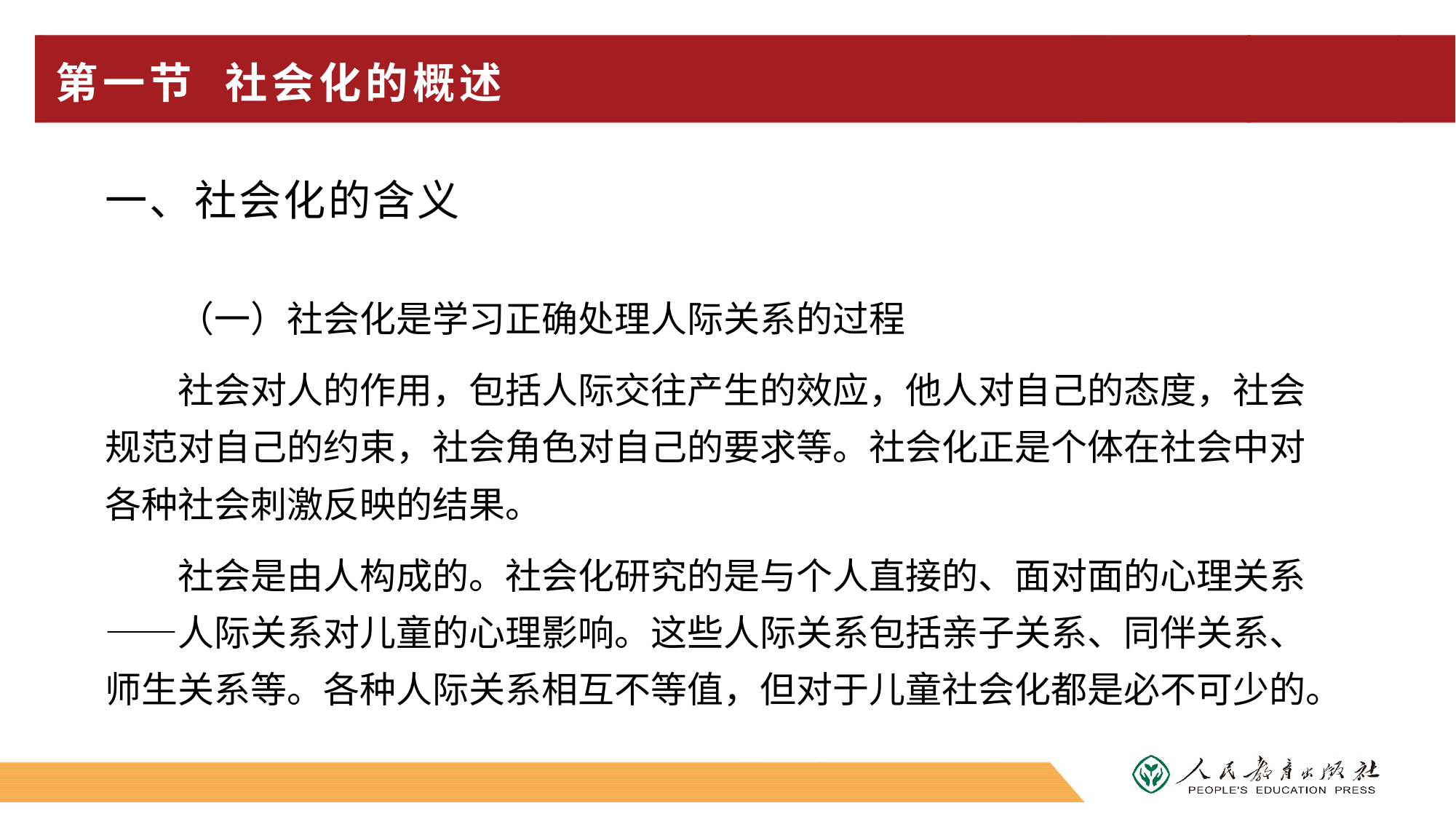

# 第一节  社会化的概述
一、社会化的含义
（一）社会化是学习正确处理人际关系的过程
社会对人的作用，包括人际交往产生的效应，他人对自己的态度，社会规范对自己的约束，社会角色对自己的要求等。社会化正是个体在社会中对各种社会刺激反映的结果。
社会是由人构成的。社会化研究的是与个人直接的、面对面的心理关系——人际关系对儿童的心理影响。这些人际关系包括亲子关系、同伴关系、师生关系等。各种人际关系相互不等值，但对于儿童社会化都是必不可少的。